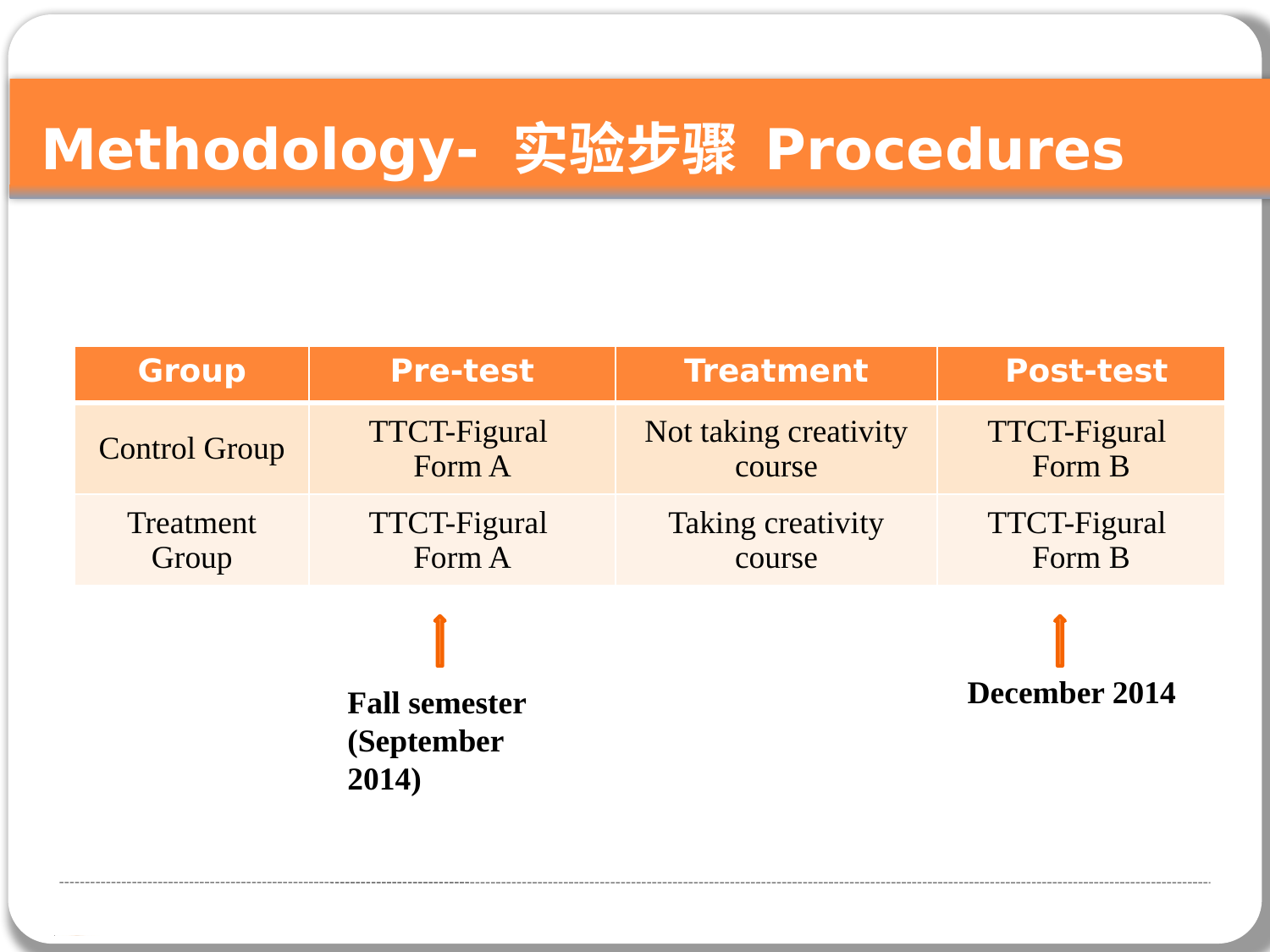

Methodology- 实验步骤 Procedures

| Group | Pre-test | Treatment | Post-test |
| --- | --- | --- | --- |
| Control Group | TTCT-Figural Form A | Not taking creativity course | TTCT-Figural Form B |
| Treatment Group | TTCT-Figural Form A | Taking creativity course | TTCT-Figural Form B |

Fall semester (September 2014)

December 2014